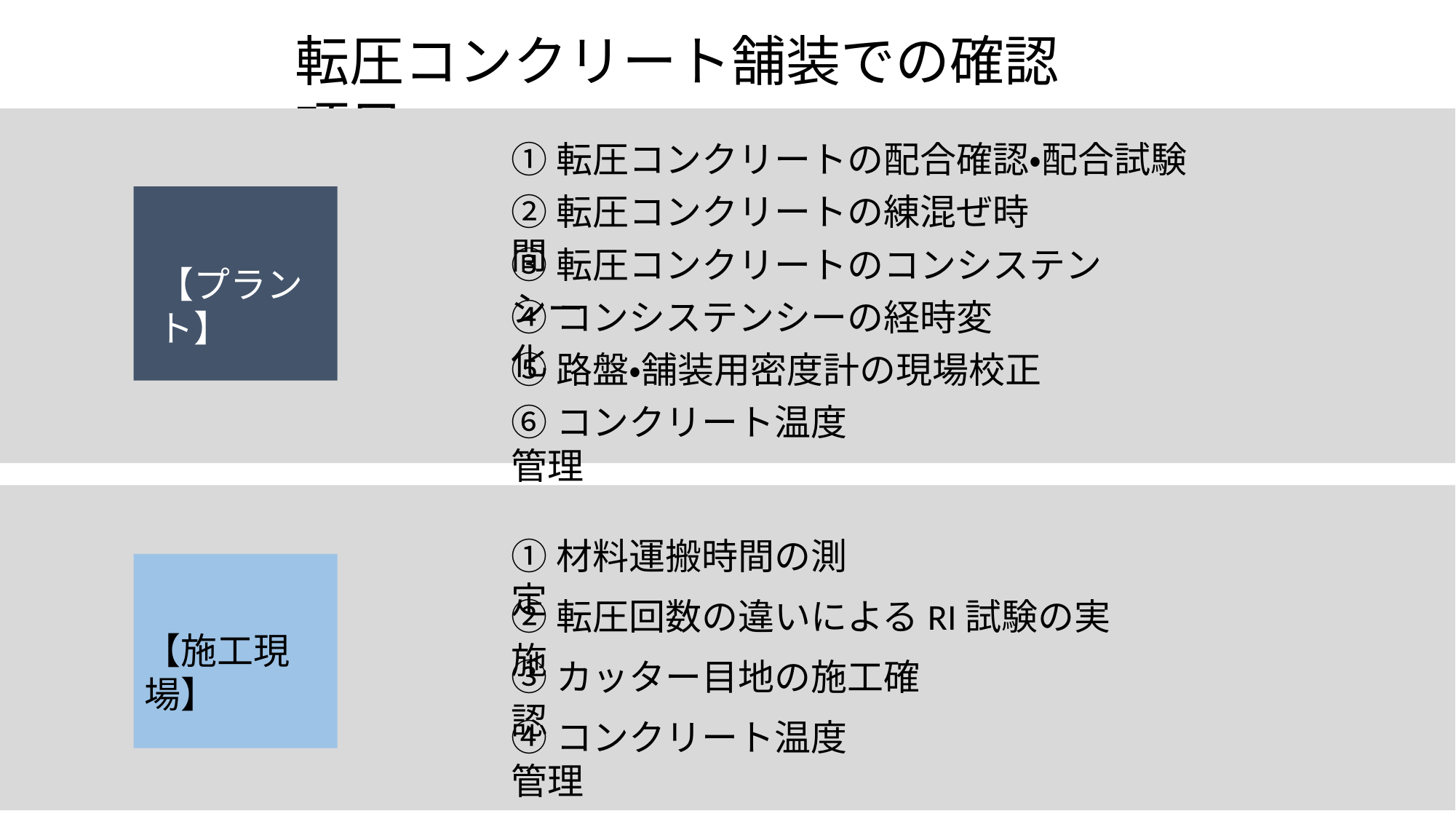

転圧コンクリート舗装での確認項目

【プラント】
①転圧コンクリートの配合確認・配合試験
②転圧コンクリートの練混ぜ時間
③転圧コンクリートのコンシステンシー
④コンシステンシーの経時変化
⑤路盤・舗装用密度計の現場校正
⑥コンクリート温度管理

【施工現場】

【施工現場】
①材料運搬時間の測定
②転圧回数の違いによるRI試験の実施
③カッター目地の施工確認
④コンクリート温度管理